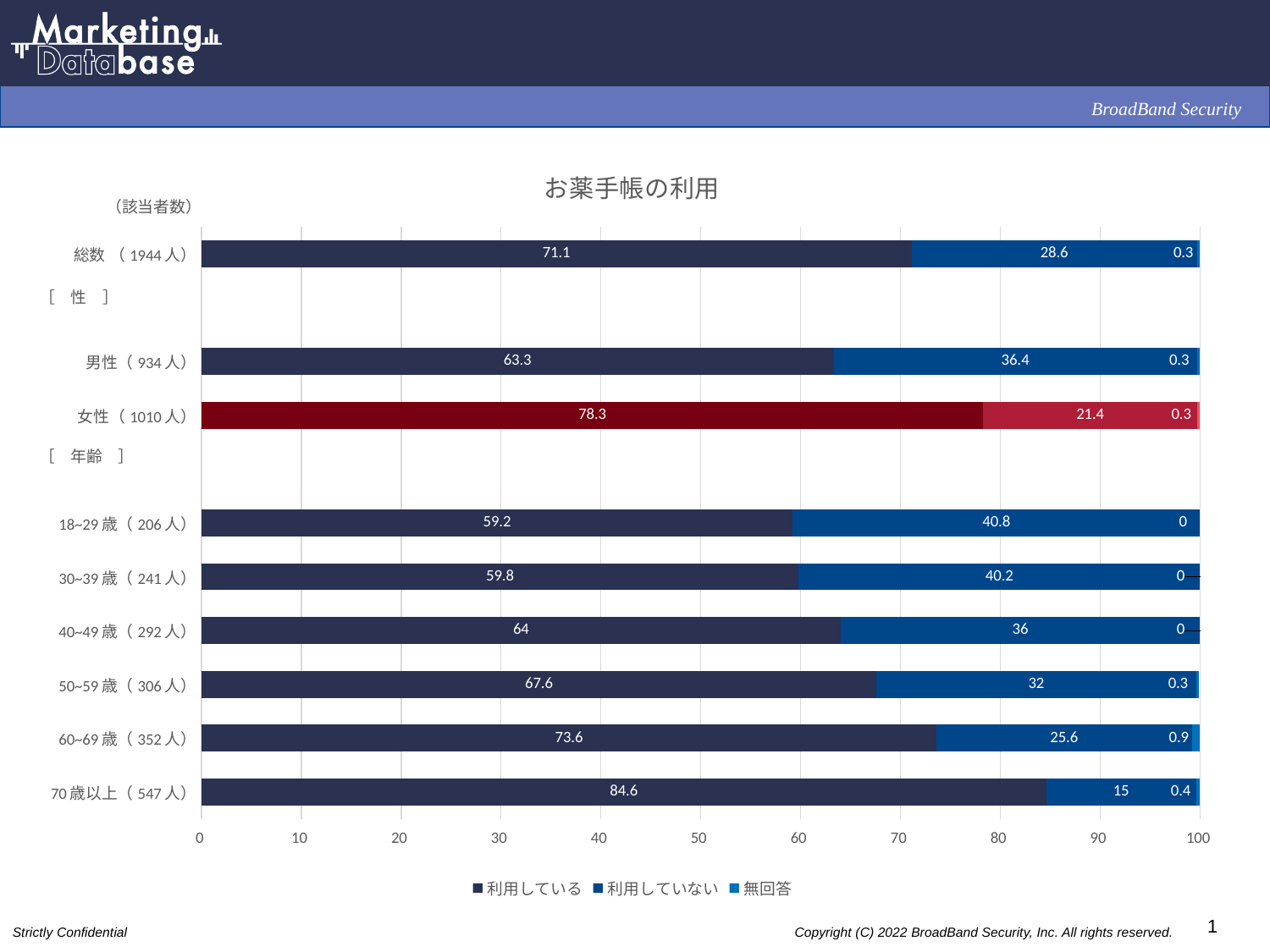

### Chart: お薬手帳の利用

| Category | 利用している | 利用していない | 無回答 |
|---|---|---|---|
| 総数 （1944人） | 71.1 | 28.6 | 0.3 |
|  | None | None | None |
| 男性（934人） | 63.3 | 36.4 | 0.3 |
| 女性（1010人） | 78.3 | 21.4 | 0.3 |
|  | None | None | None |
| 18~29歳（206人） | 59.2 | 40.8 | 0.0 |
| 30~39歳（241人） | 59.8 | 40.2 | 0.0 |
| 40~49歳（292人） | 64.0 | 36.0 | 0.0 |
| 50~59歳（306人） | 67.6 | 32.0 | 0.3 |
| 60~69歳（352人） | 73.6 | 25.6 | 0.9 |
| 70歳以上（547人） | 84.6 | 15.0 | 0.4 |